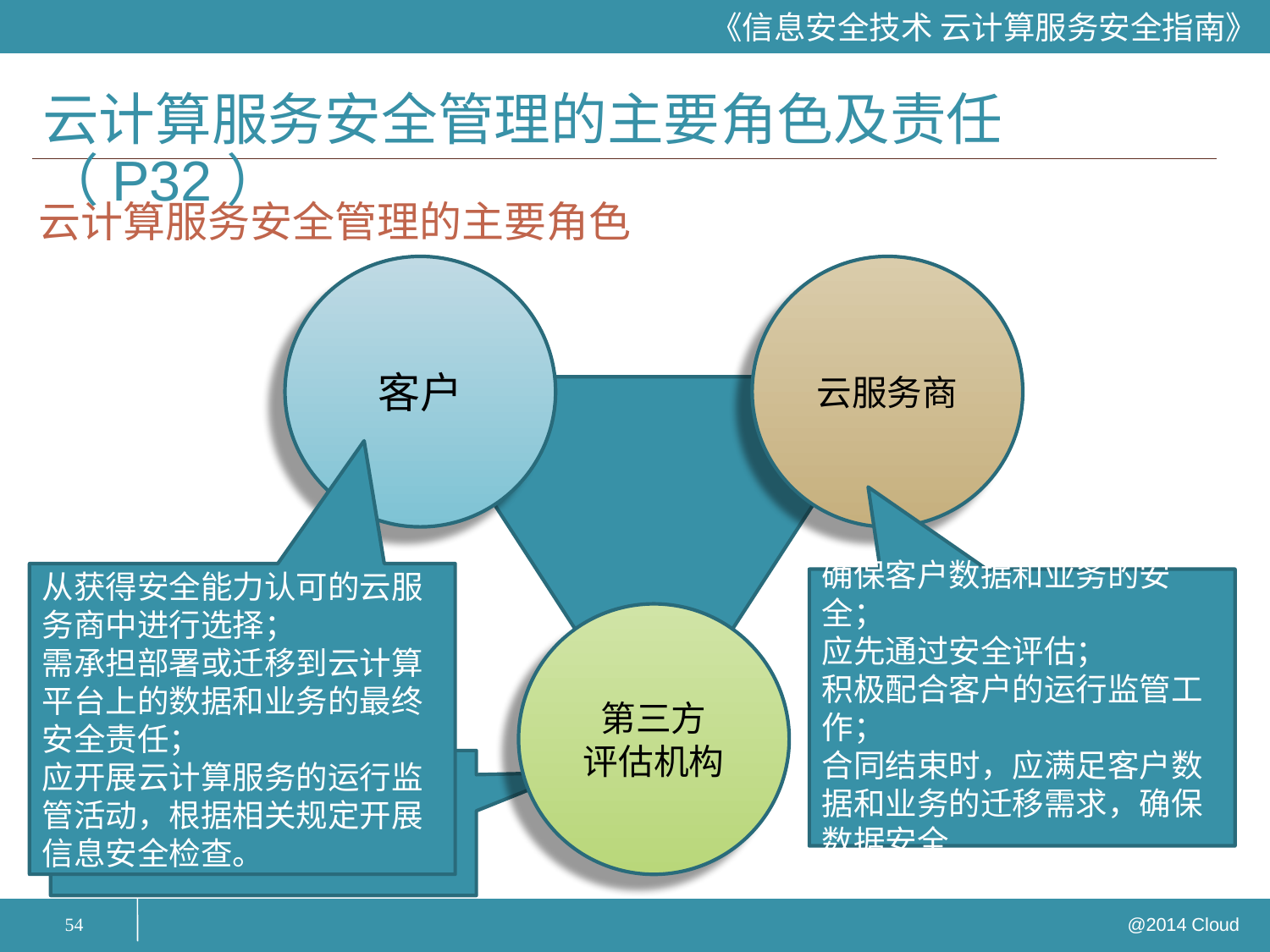

# 云计算服务安全管理的主要角色及责任（P32）
云计算服务安全管理的主要角色
客户
云服务商

从获得安全能力认可的云服务商中进行选择；
需承担部署或迁移到云计算平台上的数据和业务的最终安全责任；
应开展云计算服务的运行监管活动，根据相关规定开展信息安全检查。
确保客户数据和业务的安全；
应先通过安全评估；
积极配合客户的运行监管工作；
合同结束时，应满足客户数据和业务的迁移需求，确保数据安全
第三方
评估机构
对云服务商及其提供的云计算服务开展独立的安全评估。
54